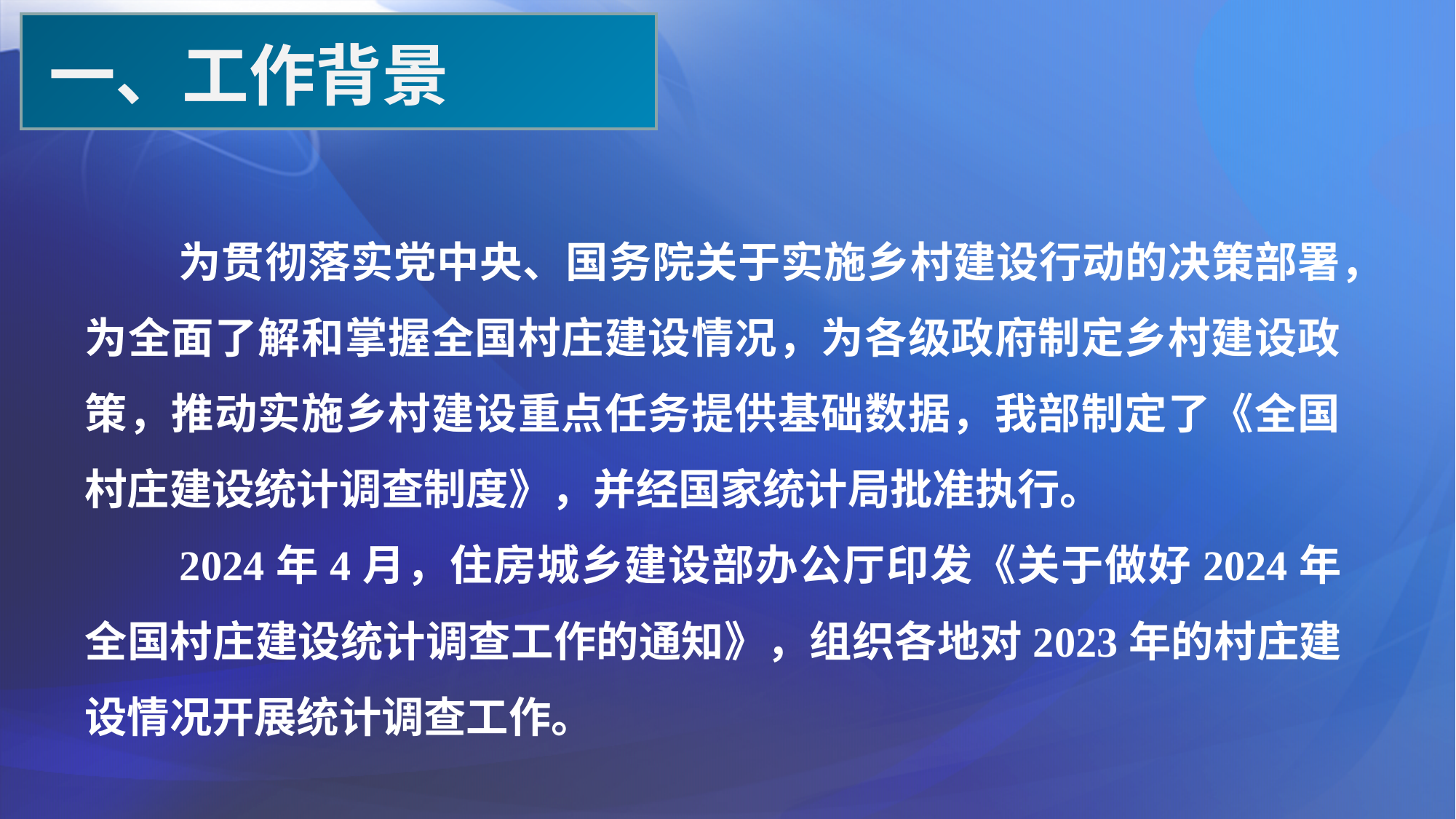

一、工作背景
        为贯彻落实党中央、国务院关于实施乡村建设行动的决策部署，为全面了解和掌握全国村庄建设情况，为各级政府制定乡村建设政策，推动实施乡村建设重点任务提供基础数据，我部制定了《全国村庄建设统计调查制度》，并经国家统计局批准执行。
        2024年4月，住房城乡建设部办公厅印发《关于做好2024年全国村庄建设统计调查工作的通知》，组织各地对2023年的村庄建设情况开展统计调查工作。